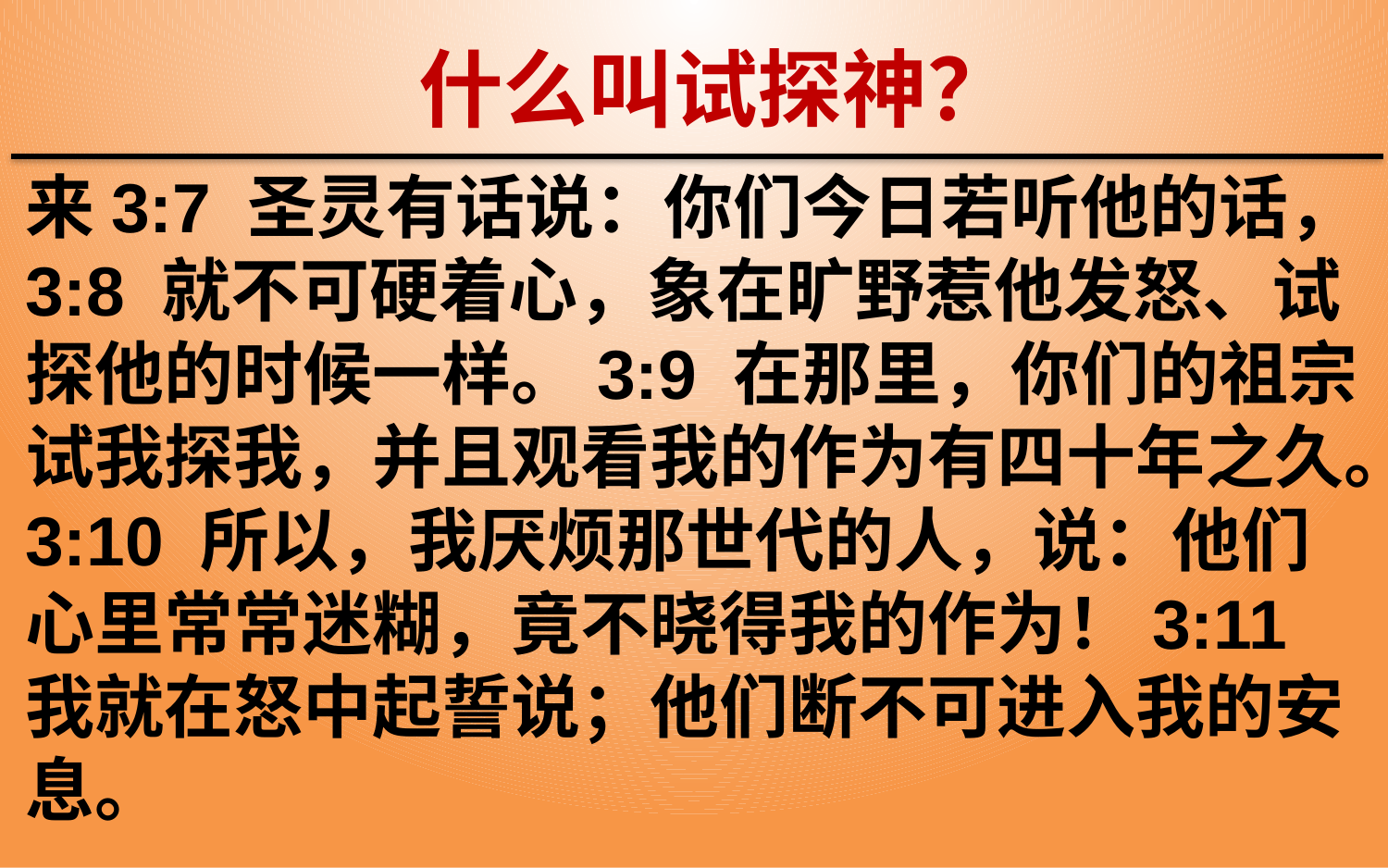

什么叫试探神？
来3:7 圣灵有话说：你们今日若听他的话，3:8 就不可硬着心，象在旷野惹他发怒、试探他的时候一样。3:9 在那里，你们的祖宗试我探我，并且观看我的作为有四十年之久。3:10 所以，我厌烦那世代的人，说：他们心里常常迷糊，竟不晓得我的作为！3:11 我就在怒中起誓说；他们断不可进入我的安息。